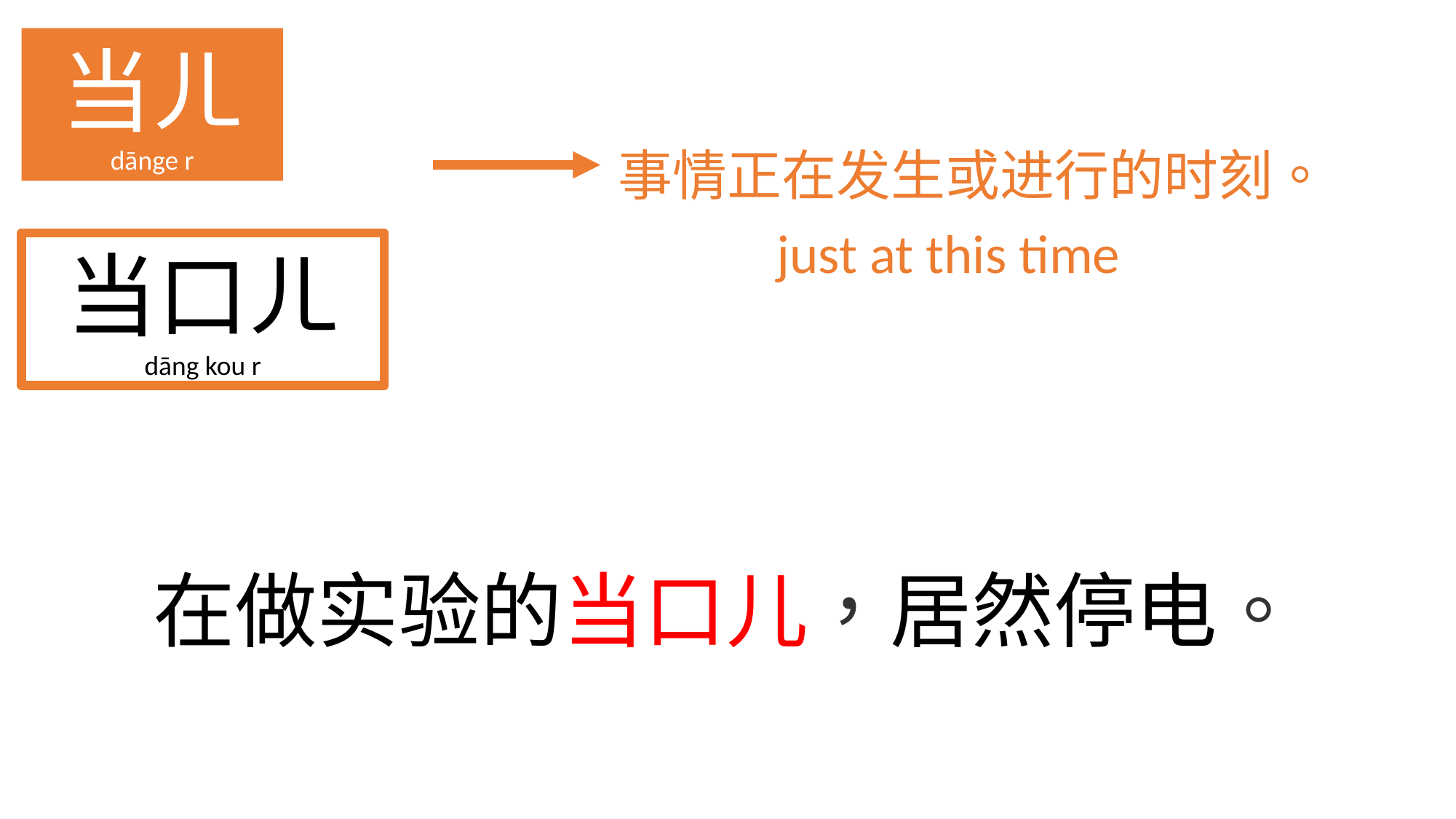

当ㄦ
dānge r
事情正在发生或进行的时刻。
just at this time
当口ㄦ
dāng kou r
在做实验的当口儿，居然停电。